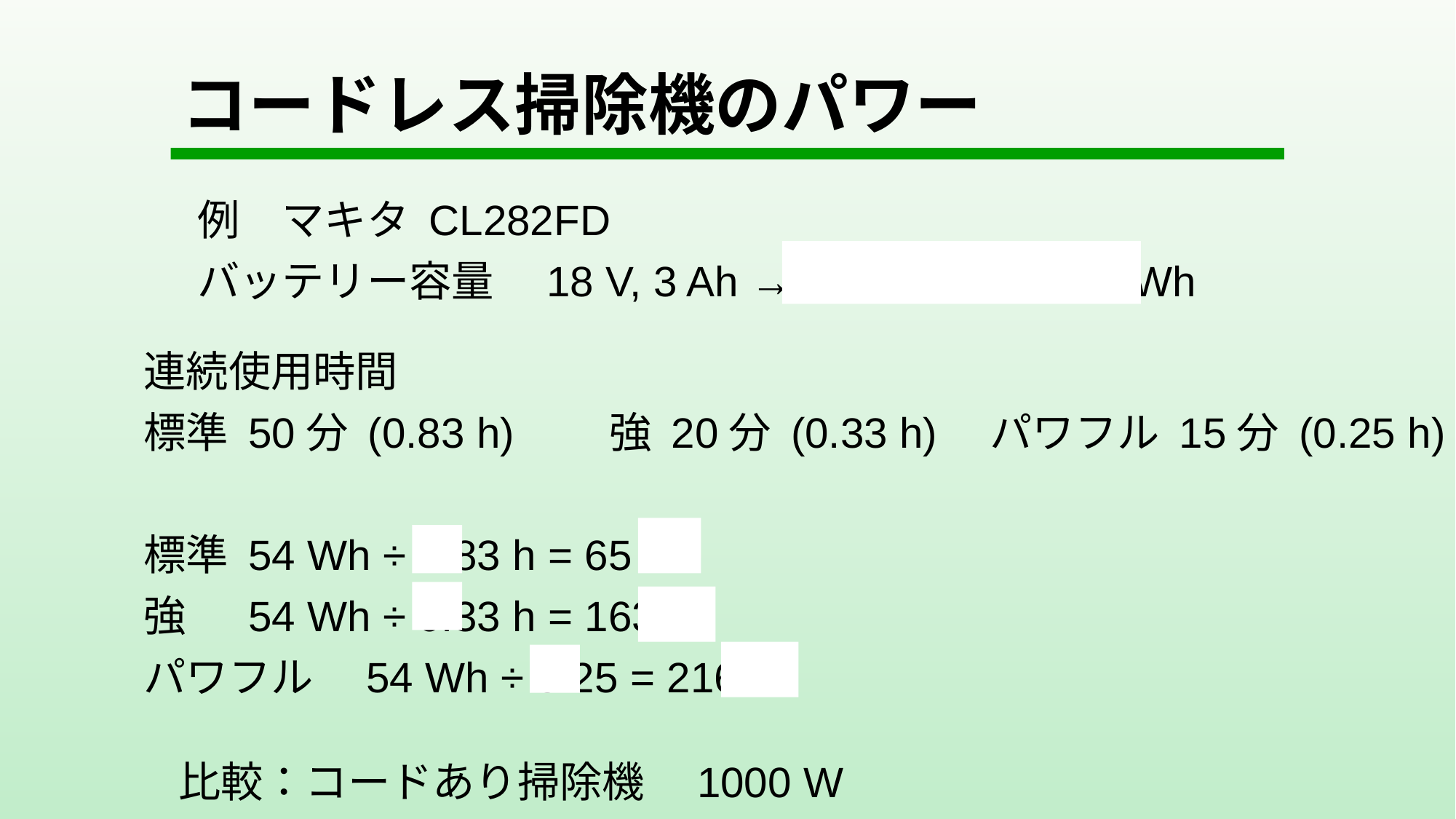

# コードレス掃除機のパワー
例　マキタ CL282FD
バッテリー容量　18 V, 3 Ah → 18 V × 3 Ah = 54 Wh

連続使用時間
標準 50分 (0.83 h)　　強 20分 (0.33 h)　パワフル 15分 (0.25 h)

標準 54 Wh ÷ 0.83 h = 65 W
強　 54 Wh ÷ 0.33 h = 163 W
パワフル　54 Wh ÷ 0.25 = 216 W

比較：コードあり掃除機　1000 W